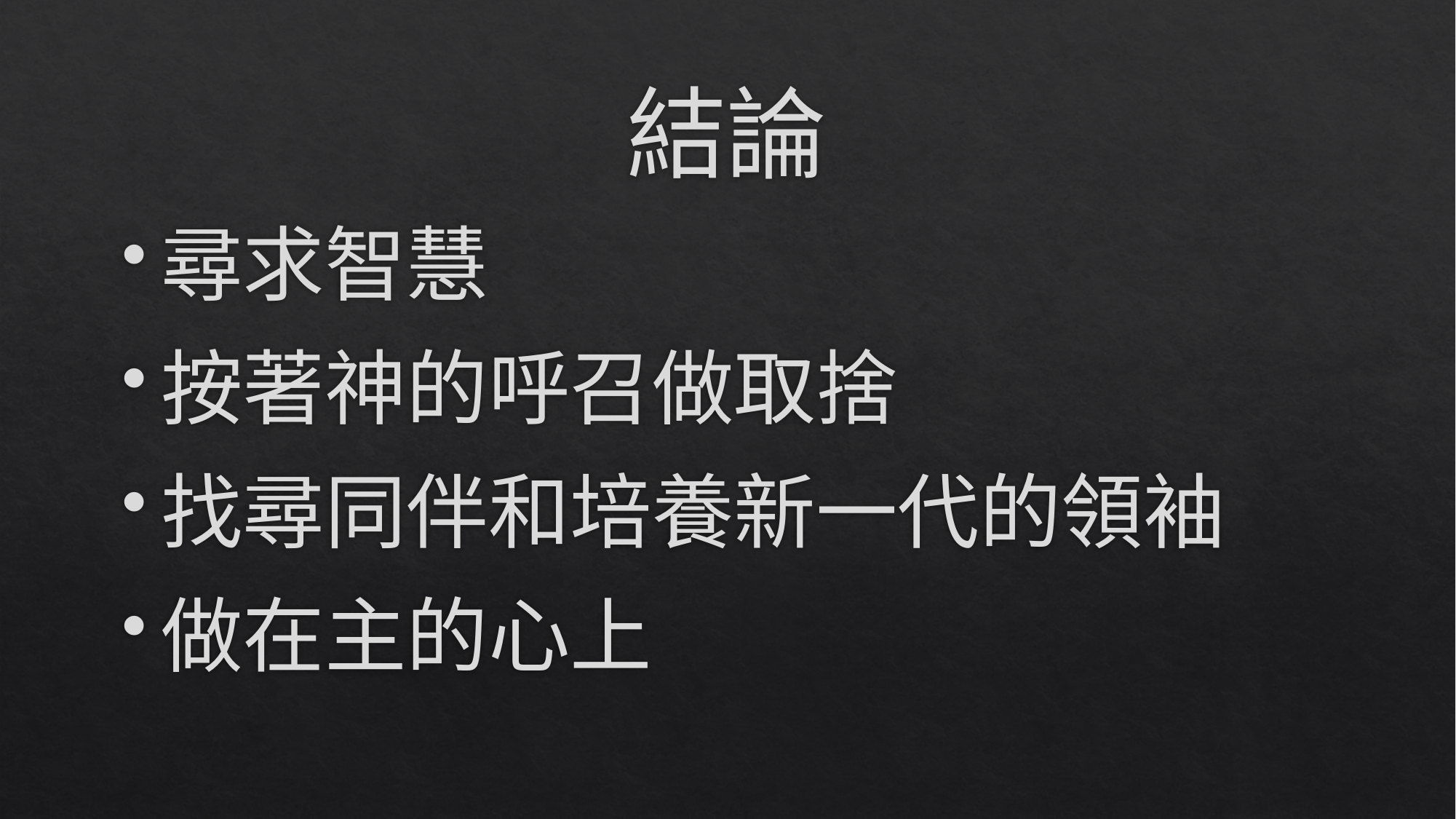

# 結論
尋求智慧
按著神的呼召做取捨
找尋同伴和培養新一代的領袖
做在主的心上